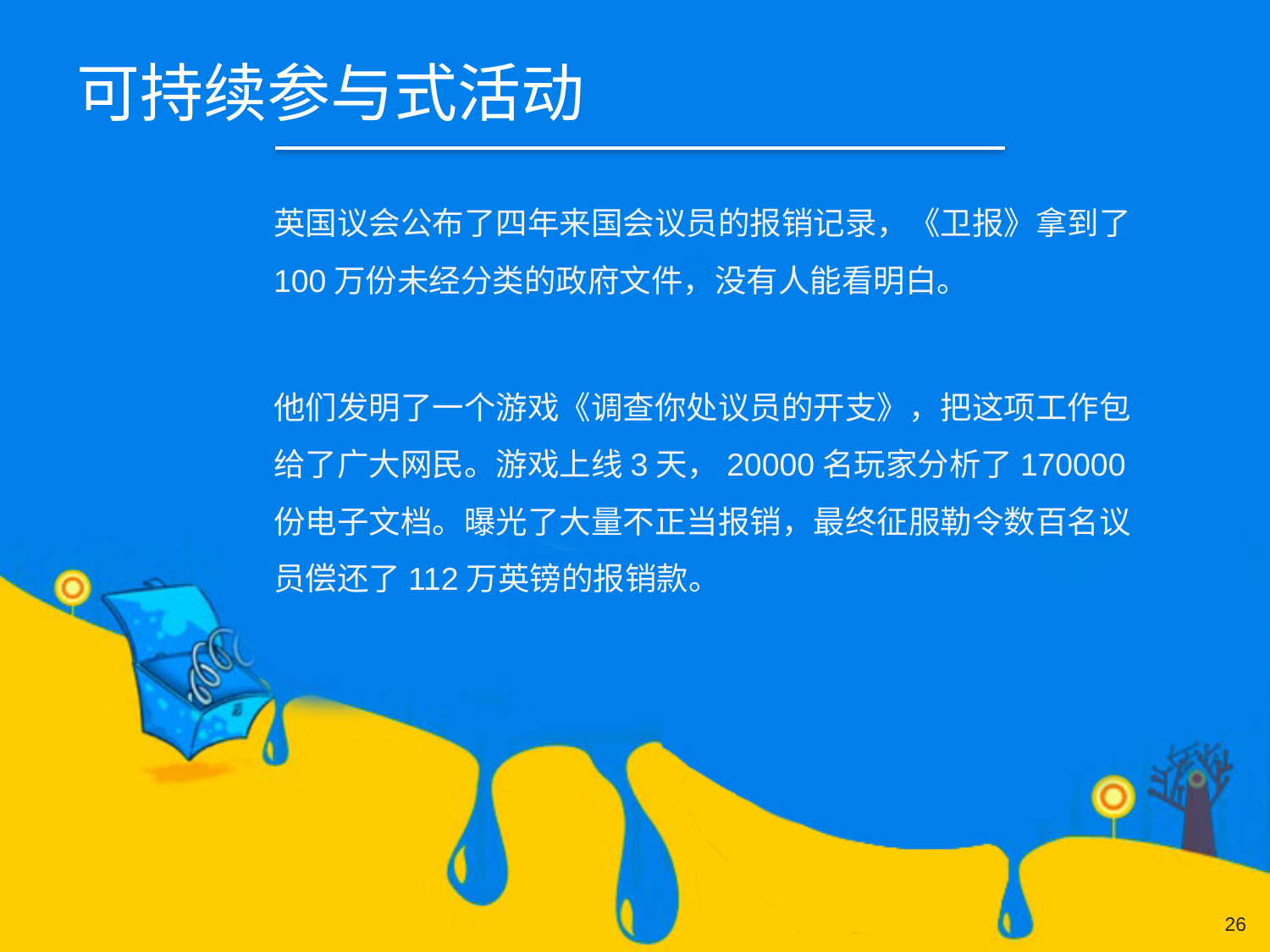

# 可持续参与式活动
英国议会公布了四年来国会议员的报销记录，《卫报》拿到了100万份未经分类的政府文件，没有人能看明白。

他们发明了一个游戏《调查你处议员的开支》，把这项工作包给了广大网民。游戏上线3天，20000名玩家分析了170000份电子文档。曝光了大量不正当报销，最终征服勒令数百名议员偿还了112万英镑的报销款。